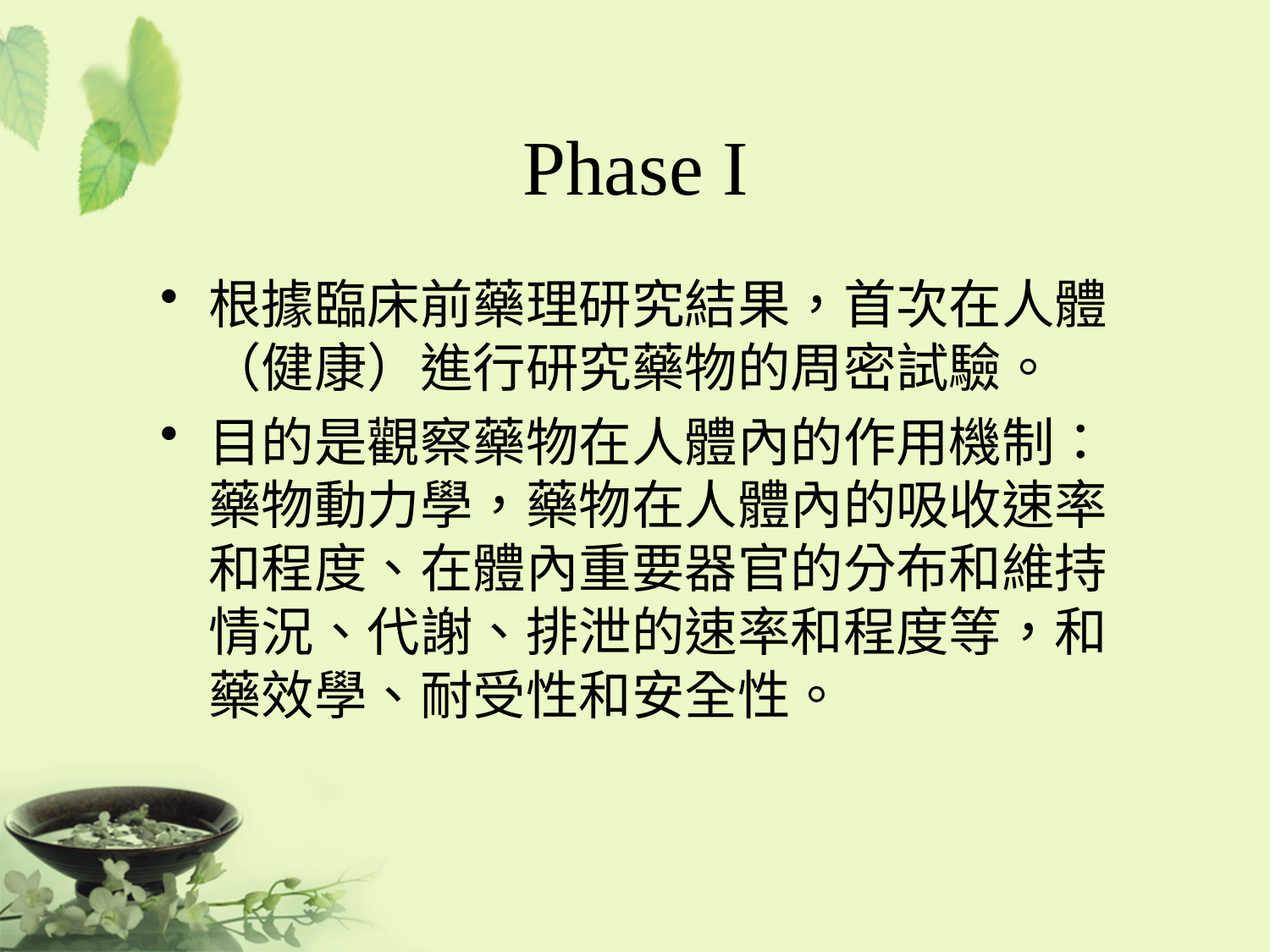

# Phase I
根據臨床前藥理研究結果，首次在人體（健康）進行研究藥物的周密試驗。
目的是觀察藥物在人體內的作用機制：藥物動力學，藥物在人體內的吸收速率和程度、在體內重要器官的分布和維持情況、代謝、排泄的速率和程度等，和藥效學、耐受性和安全性。